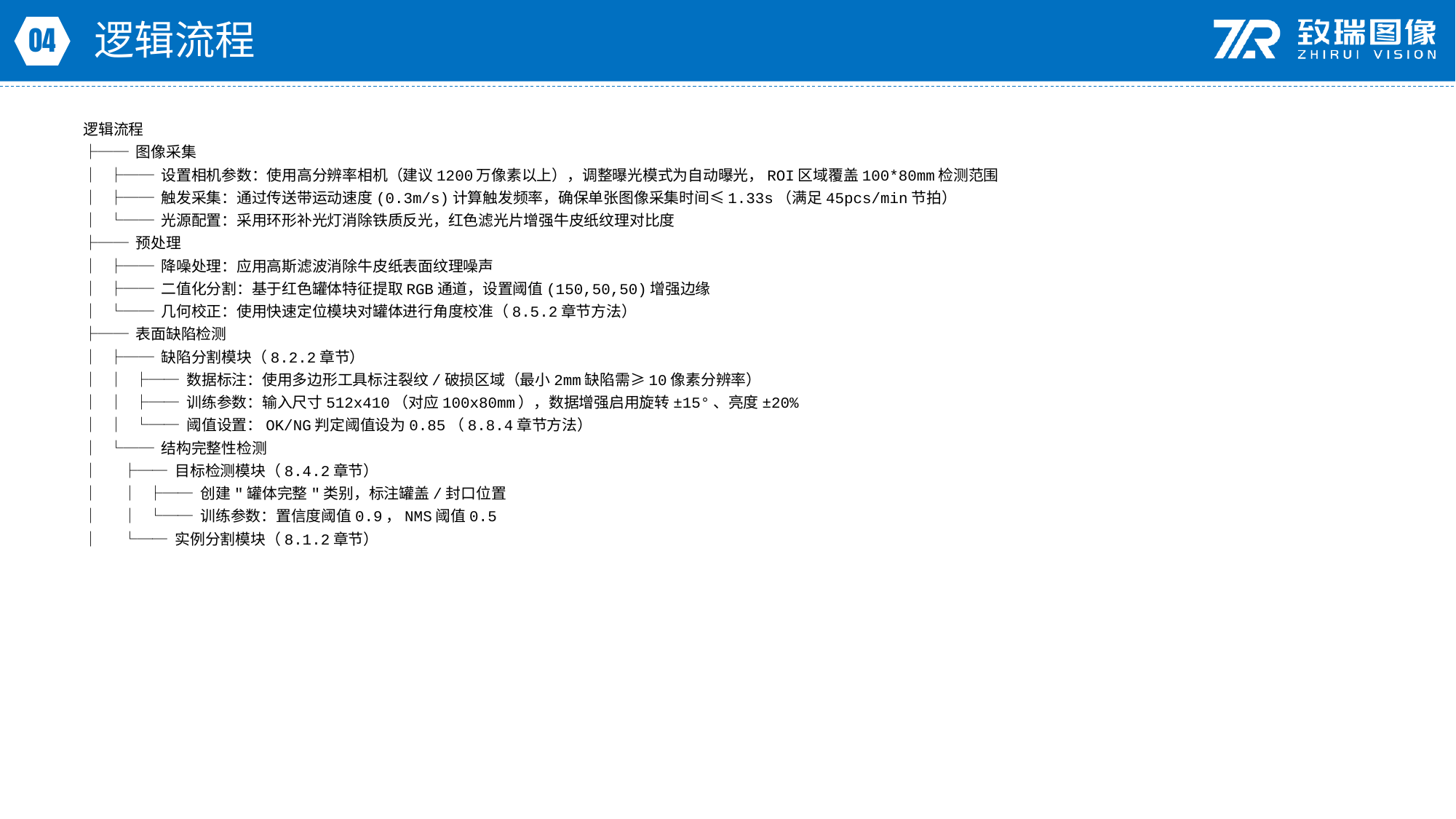

逻辑流程
04

逻辑流程
├── 图像采集
│   ├── 设置相机参数：使用高分辨率相机（建议1200万像素以上），调整曝光模式为自动曝光，ROI区域覆盖100*80mm检测范围
│   ├── 触发采集：通过传送带运动速度(0.3m/s)计算触发频率，确保单张图像采集时间≤1.33s（满足45pcs/min节拍）
│   └── 光源配置：采用环形补光灯消除铁质反光，红色滤光片增强牛皮纸纹理对比度
├── 预处理
│   ├── 降噪处理：应用高斯滤波消除牛皮纸表面纹理噪声
│   ├── 二值化分割：基于红色罐体特征提取RGB通道，设置阈值(150,50,50)增强边缘
│   └── 几何校正：使用快速定位模块对罐体进行角度校准（8.5.2章节方法）
├── 表面缺陷检测
│   ├── 缺陷分割模块（8.2.2章节）
│   │   ├── 数据标注：使用多边形工具标注裂纹/破损区域（最小2mm缺陷需≥10像素分辨率）
│   │   ├── 训练参数：输入尺寸512x410（对应100x80mm），数据增强启用旋转±15°、亮度±20%
│   │   └── 阈值设置：OK/NG判定阈值设为0.85（8.8.4章节方法）
│   └── 结构完整性检测
│       ├── 目标检测模块（8.4.2章节）
│       │   ├── 创建"罐体完整"类别，标注罐盖/封口位置
│       │   └── 训练参数：置信度阈值0.9，NMS阈值0.5
│       └── 实例分割模块（8.1.2章节）